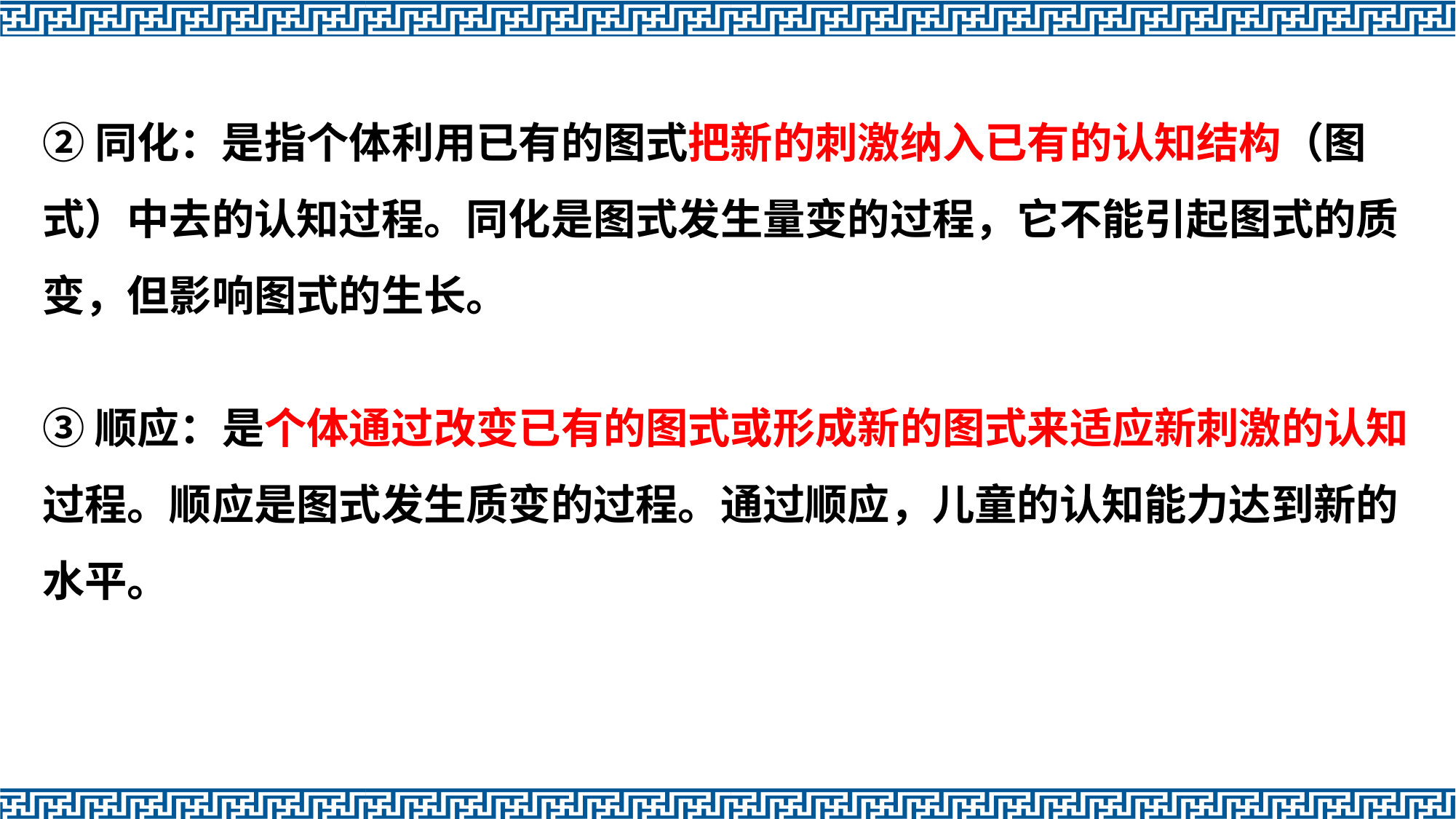

②同化：是指个体利用已有的图式把新的刺激纳入已有的认知结构（图式）中去的认知过程。同化是图式发生量变的过程，它不能引起图式的质变，但影响图式的生长。
③顺应：是个体通过改变已有的图式或形成新的图式来适应新刺激的认知过程。顺应是图式发生质变的过程。通过顺应，儿童的认知能力达到新的水平。